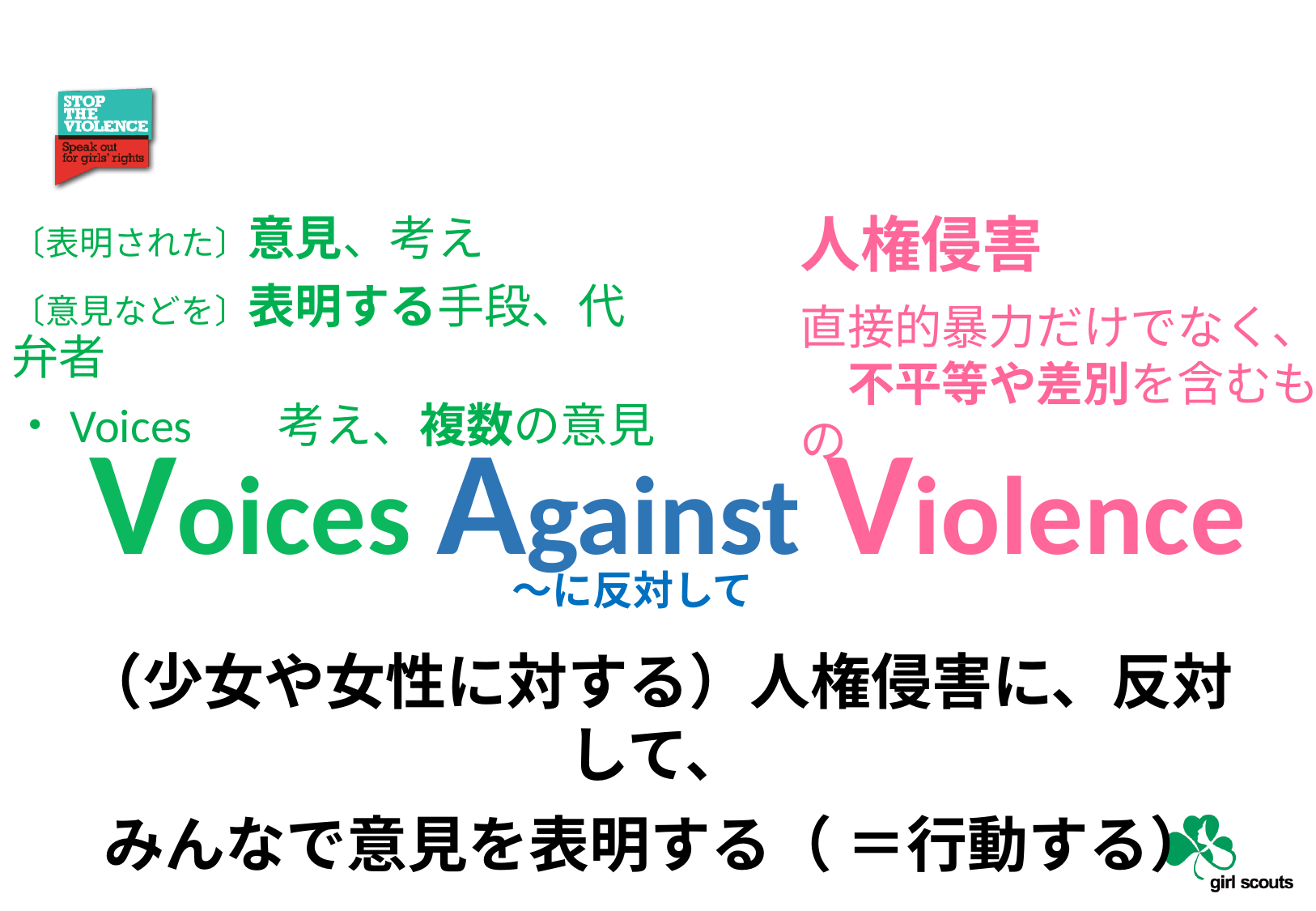

〔表明された〕意見、考え
〔意見などを〕表明する手段、代弁者
・Voices　　考え、複数の意見
人権侵害
直接的暴力だけでなく、　不平等や差別を含むもの
Voices Against Violence
～に反対して
（少女や女性に対する）人権侵害に、反対して、
みんなで意見を表明する（ ＝行動する）